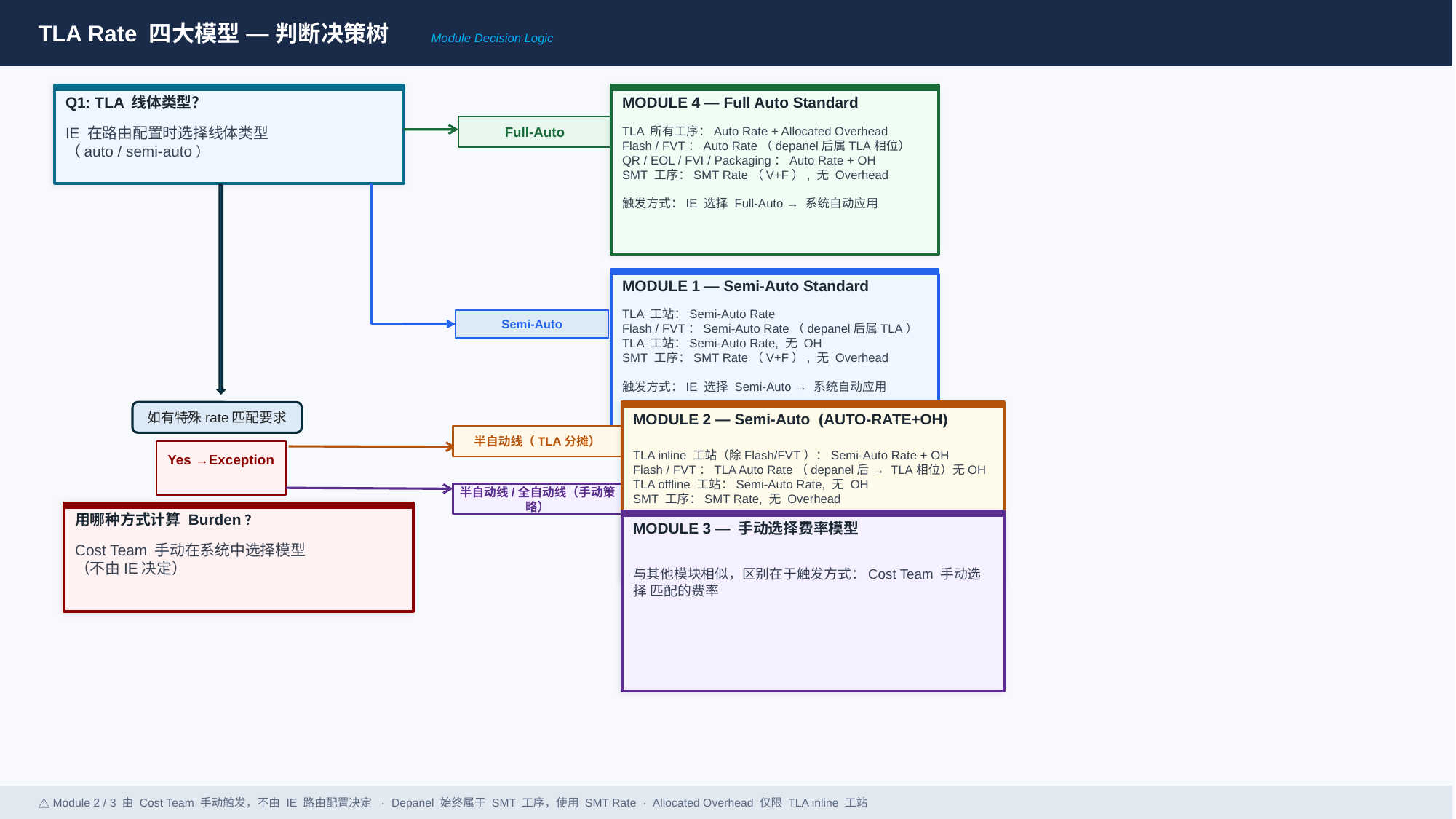

TLA Rate 四大模型 — 判断决策树

Module Decision Logic

Q1: TLA 线体类型？
MODULE 4 — Full Auto Standard

Full-Auto
IE 在路由配置时选择线体类型
（auto / semi-auto）
TLA 所有工序：Auto Rate + Allocated Overhead
Flash / FVT：Auto Rate（depanel后属TLA相位）
QR / EOL / FVI / Packaging：Auto Rate + OH
SMT 工序：SMT Rate（V+F）, 无 Overhead

触发方式：IE 选择 Full-Auto → 系统自动应用

MODULE 1 — Semi-Auto Standard
TLA 工站：Semi-Auto Rate
Flash / FVT：Semi-Auto Rate（depanel后属TLA）
TLA 工站：Semi-Auto Rate, 无 OH
SMT 工序：SMT Rate（V+F）, 无 Overhead

触发方式：IE 选择 Semi-Auto → 系统自动应用

Semi-Auto

如有特殊rate匹配要求
MODULE 2 — Semi-Auto  (AUTO-RATE+OH)

半自动线（TLA分摊）

Yes →Exception

TLA inline 工站（除Flash/FVT）：Semi-Auto Rate + OH
Flash / FVT：TLA Auto Rate（depanel后 → TLA相位）无OH
TLA offline 工站：Semi-Auto Rate, 无 OH
SMT 工序：SMT Rate, 无 Overhead

触发方式：Cost Team 手动选择 Module 2

半自动线/全自动线（手动策略）

用哪种方式计算 Burden？
Cost Team 手动在系统中选择模型
（不由IE决定）

MODULE 3 — 手动选择费率模型

与其他模块相似，区别在于触发方式：Cost Team 手动选择 匹配的费率

⚠ Module 2 / 3 由 Cost Team 手动触发，不由 IE 路由配置决定  ·  Depanel 始终属于 SMT 工序，使用 SMT Rate  ·  Allocated Overhead 仅限 TLA inline 工站